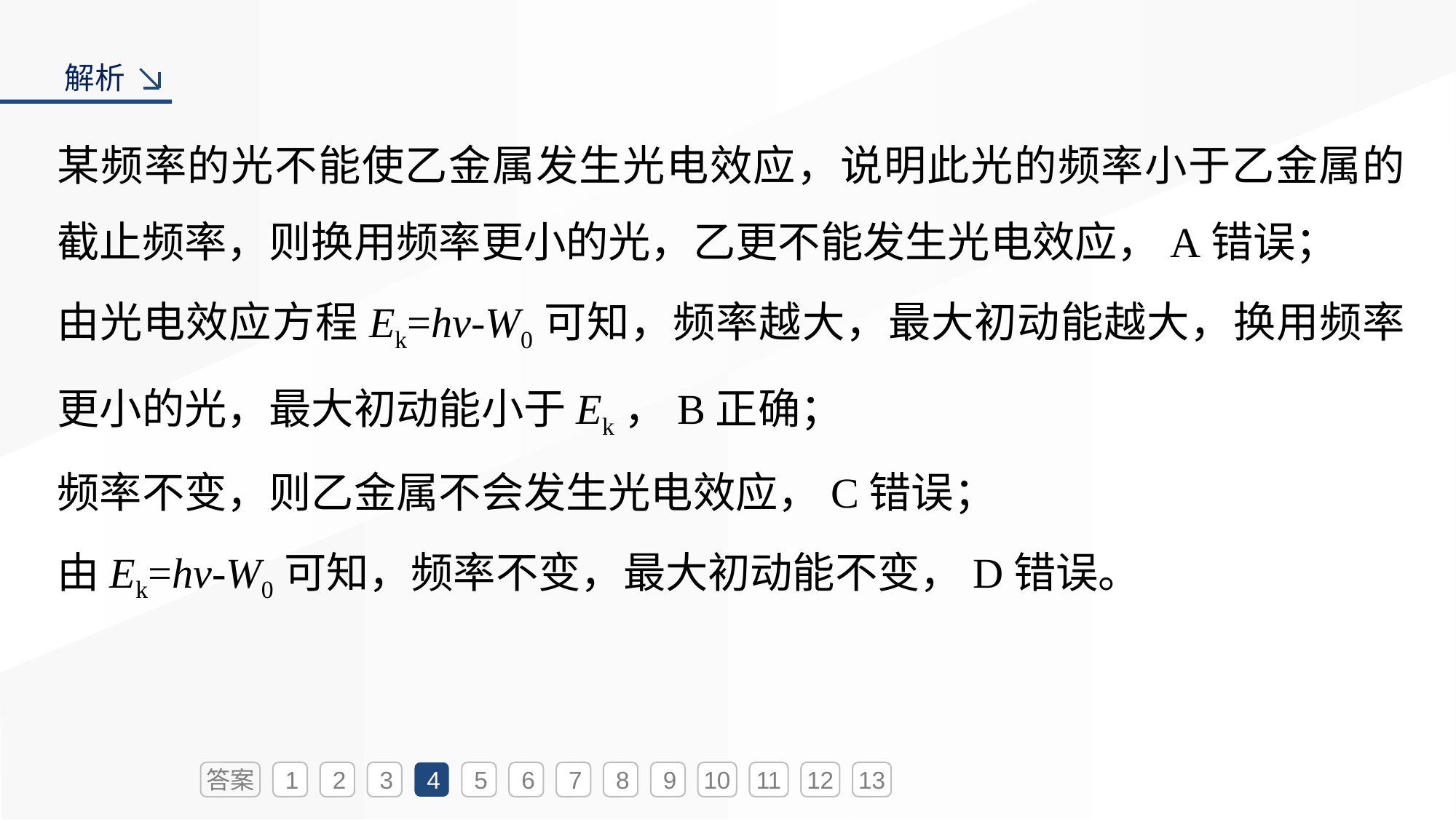

解析

某频率的光不能使乙金属发生光电效应，说明此光的频率小于乙金属的截止频率，则换用频率更小的光，乙更不能发生光电效应，A错误；
由光电效应方程Ek=hν-W0可知，频率越大，最大初动能越大，换用频率更小的光，最大初动能小于Ek，B正确；
频率不变，则乙金属不会发生光电效应，C错误；
由Ek=hν-W0可知，频率不变，最大初动能不变，D错误。
答案
1
2
3
4
5
6
7
8
9
10
11
12
13